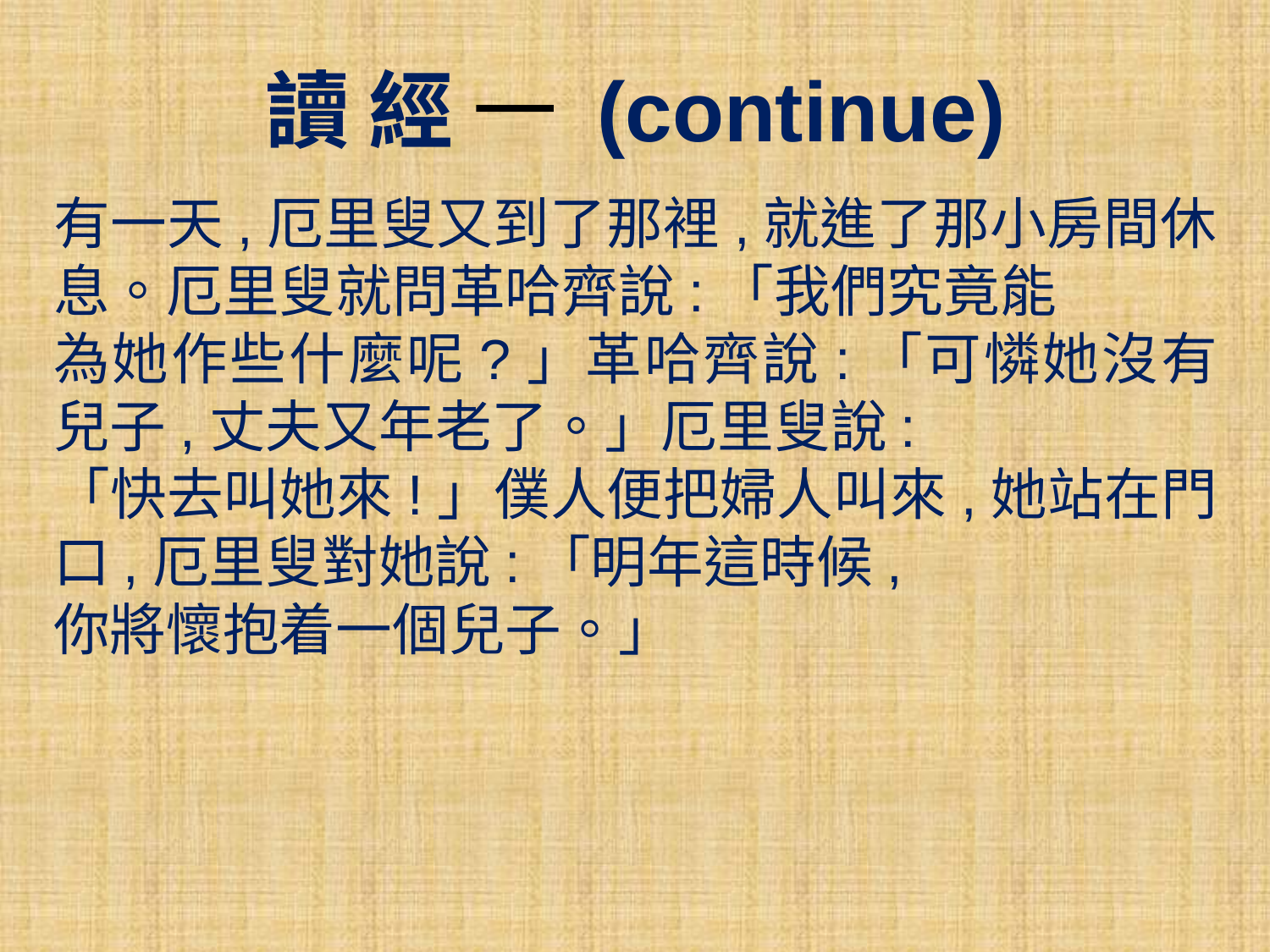

讀 經 一 (continue)

有一天,厄里叟又到了那裡,就進了那小房間休息。厄里叟就問革哈齊說:「我們究竟能
為她作些什麼呢?」革哈齊說:「可憐她沒有兒子,丈夫又年老了。」厄里叟說:
「快去叫她來!」僕人便把婦人叫來,她站在門口,厄里叟對她說:「明年這時候,
你將懷抱着一個兒子。」

#